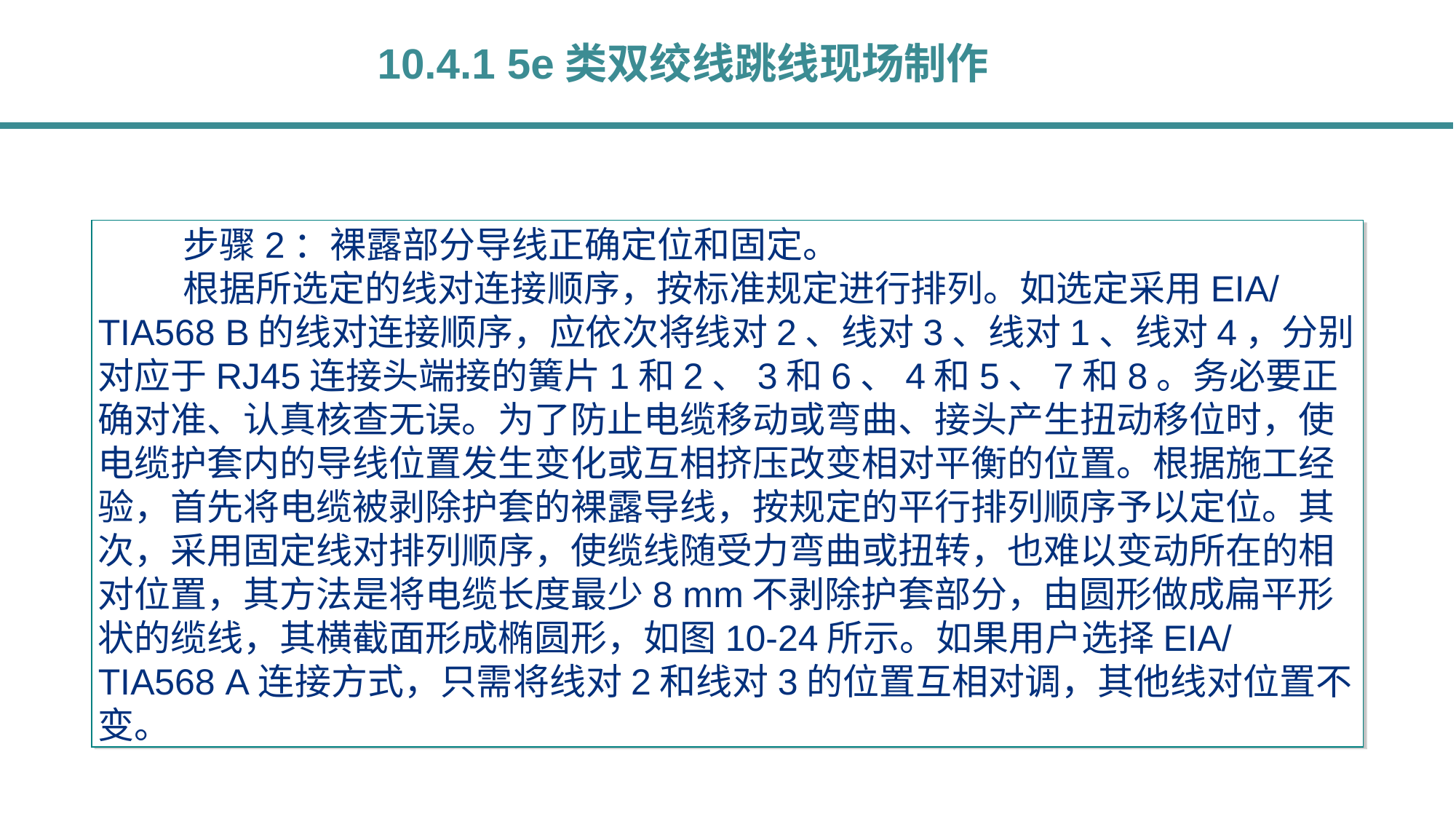

10.4.1 5e类双绞线跳线现场制作
步骤2：裸露部分导线正确定位和固定。
根据所选定的线对连接顺序，按标准规定进行排列。如选定采用EIA/TIA568 B的线对连接顺序，应依次将线对2、线对3、线对1、线对4，分别对应于RJ45连接头端接的簧片1和2、3和6、4和5、7和8。务必要正确对准、认真核查无误。为了防止电缆移动或弯曲、接头产生扭动移位时，使电缆护套内的导线位置发生变化或互相挤压改变相对平衡的位置。根据施工经验，首先将电缆被剥除护套的裸露导线，按规定的平行排列顺序予以定位。其次，采用固定线对排列顺序，使缆线随受力弯曲或扭转，也难以变动所在的相对位置，其方法是将电缆长度最少8 mm不剥除护套部分，由圆形做成扁平形状的缆线，其横截面形成椭圆形，如图10-24所示。如果用户选择EIA/TIA568 A连接方式，只需将线对2和线对3的位置互相对调，其他线对位置不变。